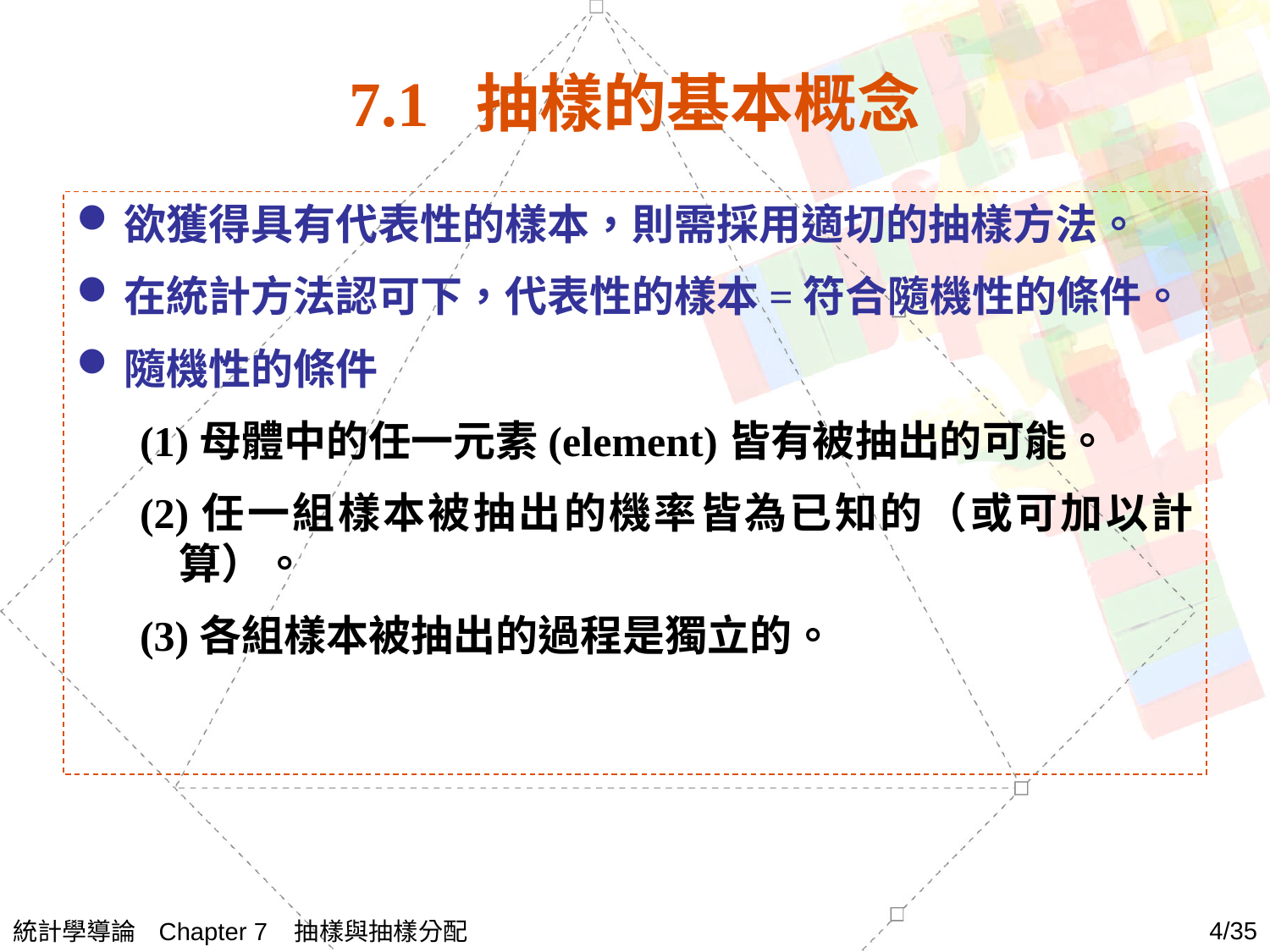

# 7.1  抽樣的基本概念
欲獲得具有代表性的樣本，則需採用適切的抽樣方法。
在統計方法認可下，代表性的樣本=符合隨機性的條件。
隨機性的條件
(1)母體中的任一元素(element)皆有被抽出的可能。
(2)任一組樣本被抽出的機率皆為已知的（或可加以計算）。
(3)各組樣本被抽出的過程是獨立的。

統計學導論   Chapter 7   抽樣與抽樣分配
4/35